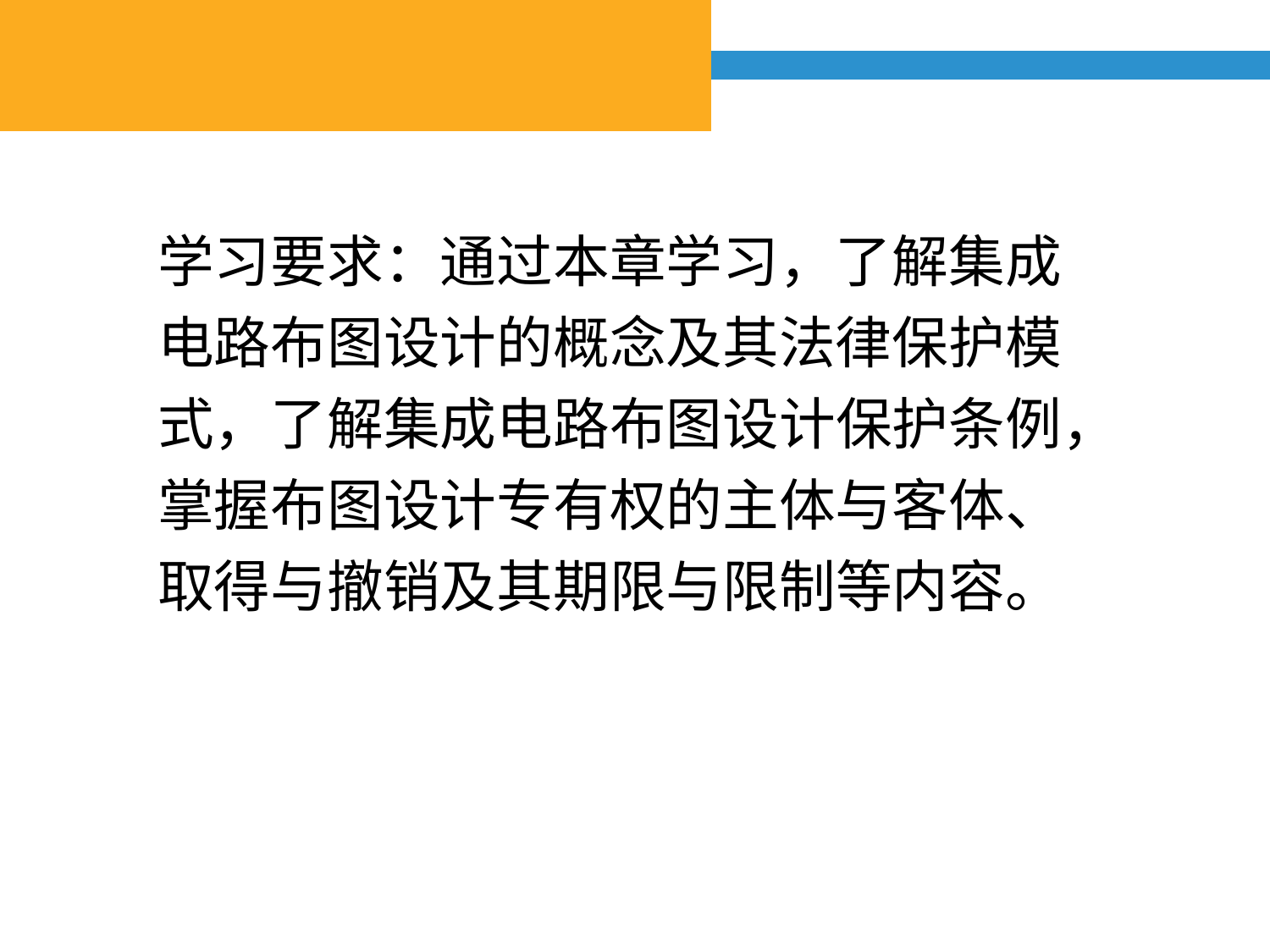

学习要求：通过本章学习，了解集成电路布图设计的概念及其法律保护模式，了解集成电路布图设计保护条例，掌握布图设计专有权的主体与客体、取得与撤销及其期限与限制等内容。